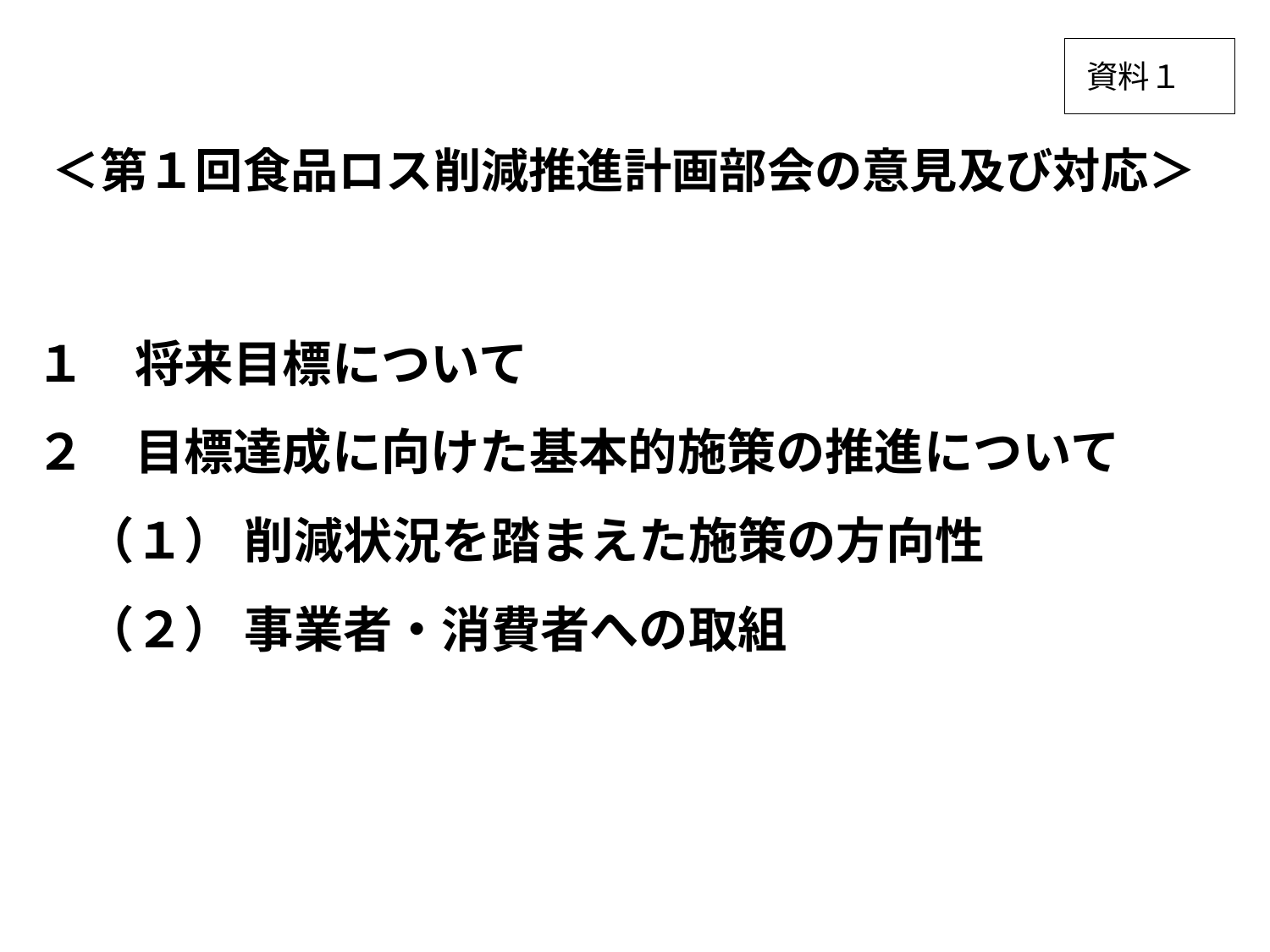

資料１
＜第１回食品ロス削減推進計画部会の意見及び対応＞
１　将来目標について
２　目標達成に向けた基本的施策の推進について
　（１） 削減状況を踏まえた施策の方向性
　（２） 事業者・消費者への取組